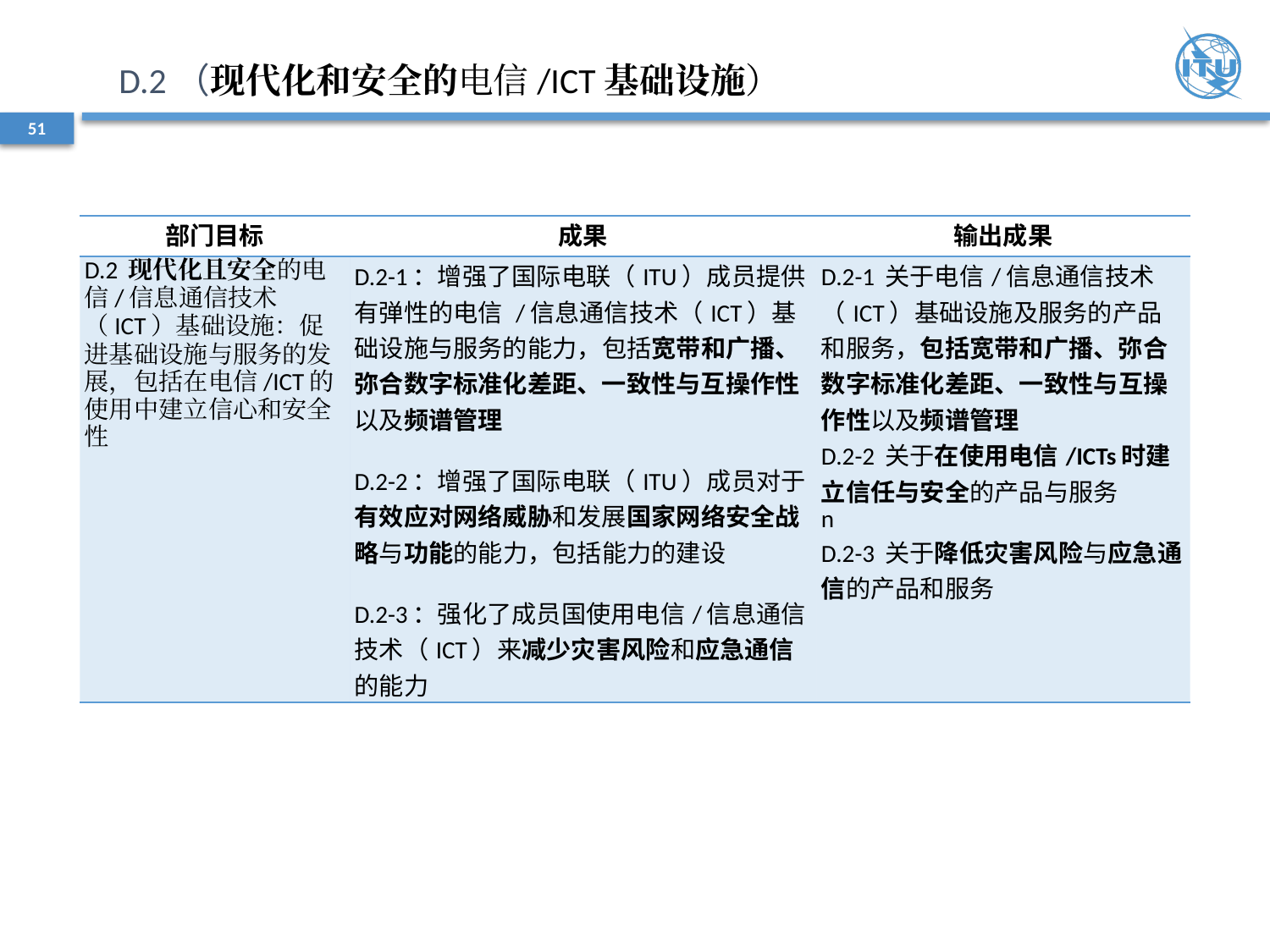

# D.2（现代化和安全的电信/ICT基础设施）
51
| 部门目标 | 成果 | 输出成果 |
| --- | --- | --- |
| D.2 现代化且安全的电信/信息通信技术（ICT）基础设施：促进基础设施与服务的发展，包括在电信/ICT的使用中建立信心和安全性 | D.2-1：增强了国际电联（ITU）成员提供有弹性的电信 /信息通信技术（ICT）基础设施与服务的能力，包括宽带和广播、弥合数字标准化差距、一致性与互操作性以及频谱管理 D.2-2：增强了国际电联（ITU）成员对于有效应对网络威胁和发展国家网络安全战略与功能的能力，包括能力的建设 D.2-3：强化了成员国使用电信/信息通信技术（ICT）来减少灾害风险和应急通信的能力 | D.2-1 关于电信/信息通信技术（ICT）基础设施及服务的产品和服务，包括宽带和广播、弥合数字标准化差距、一致性与互操作性以及频谱管理 D.2-2 关于在使用电信/ICTs时建立信任与安全的产品与服务 n D.2-3 关于降低灾害风险与应急通信的产品和服务 |